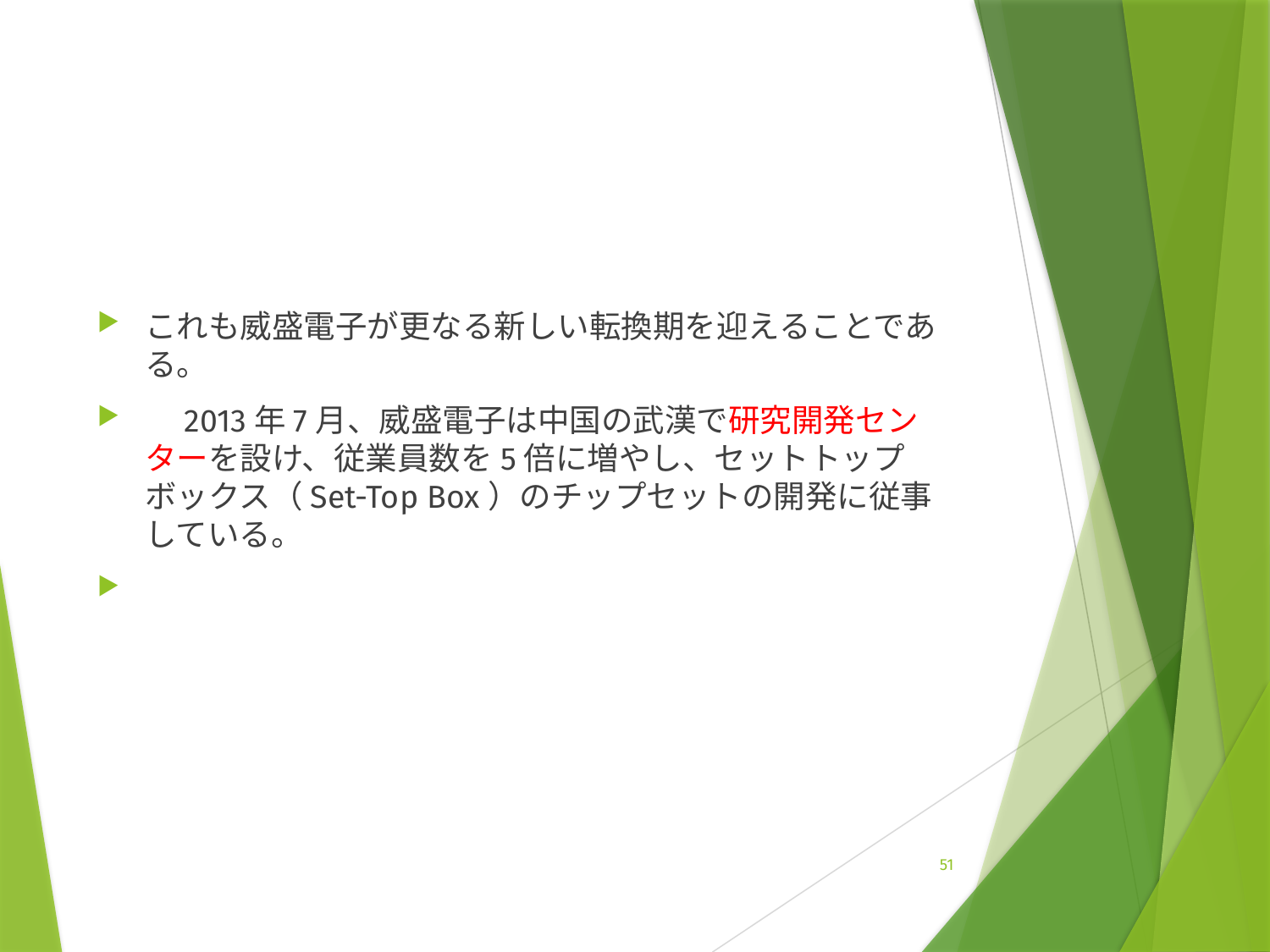

#
これも威盛電子が更なる新しい転換期を迎えることである。
　2013年7月、威盛電子は中国の武漢で研究開発センターを設け、従業員数を5倍に増やし、セットトップボックス（Set-Top Box）のチップセットの開発に従事している。

51